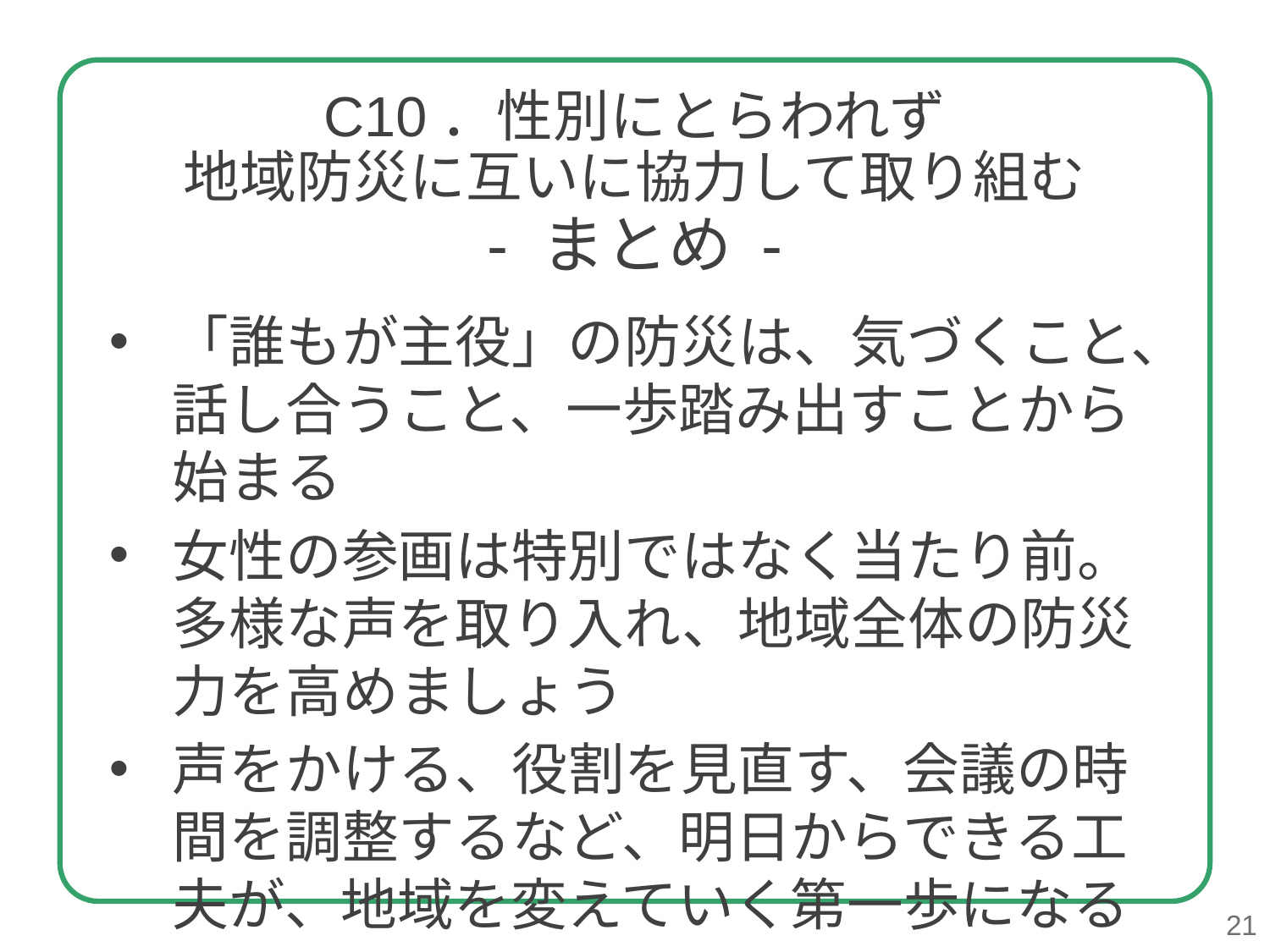

C10．性別にとらわれず
地域防災に互いに協力して取り組む
「誰もが主役」の防災は、気づくこと、話し合うこと、一歩踏み出すことから始まる
女性の参画は特別ではなく当たり前。
多様な声を取り入れ、地域全体の防災力を高めましょう
声をかける、役割を見直す、会議の時間を調整するなど、明日からできる工夫が、地域を変えていく第一歩になる
21